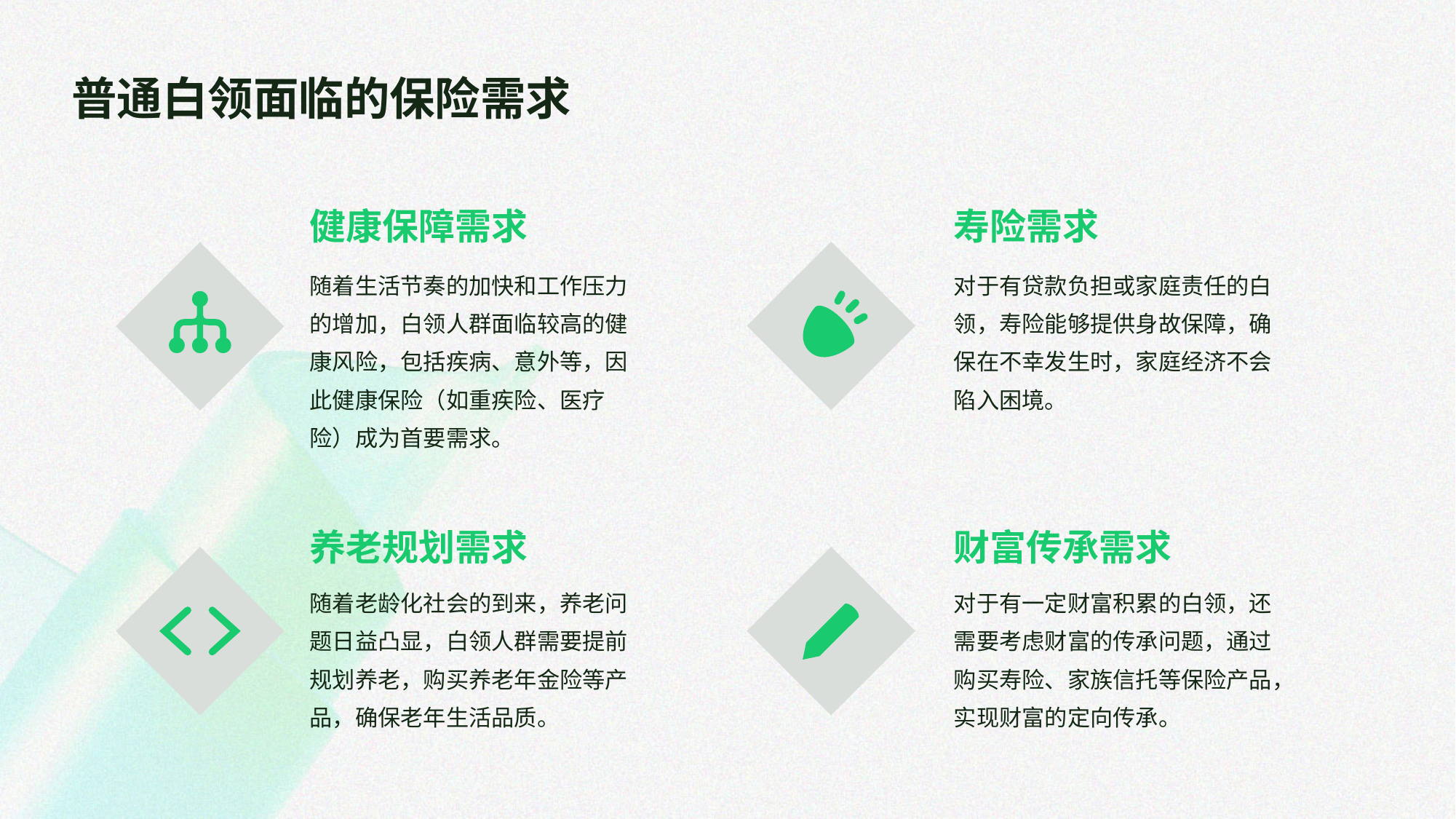

普通白领面临的保险需求
健康保障需求
寿险需求
随着生活节奏的加快和工作压力的增加，白领人群面临较高的健康风险，包括疾病、意外等，因此健康保险（如重疾险、医疗险）成为首要需求。
对于有贷款负担或家庭责任的白领，寿险能够提供身故保障，确保在不幸发生时，家庭经济不会陷入困境。

养老规划需求
财富传承需求

随着老龄化社会的到来，养老问题日益凸显，白领人群需要提前规划养老，购买养老年金险等产品，确保老年生活品质。
对于有一定财富积累的白领，还需要考虑财富的传承问题，通过购买寿险、家族信托等保险产品，实现财富的定向传承。